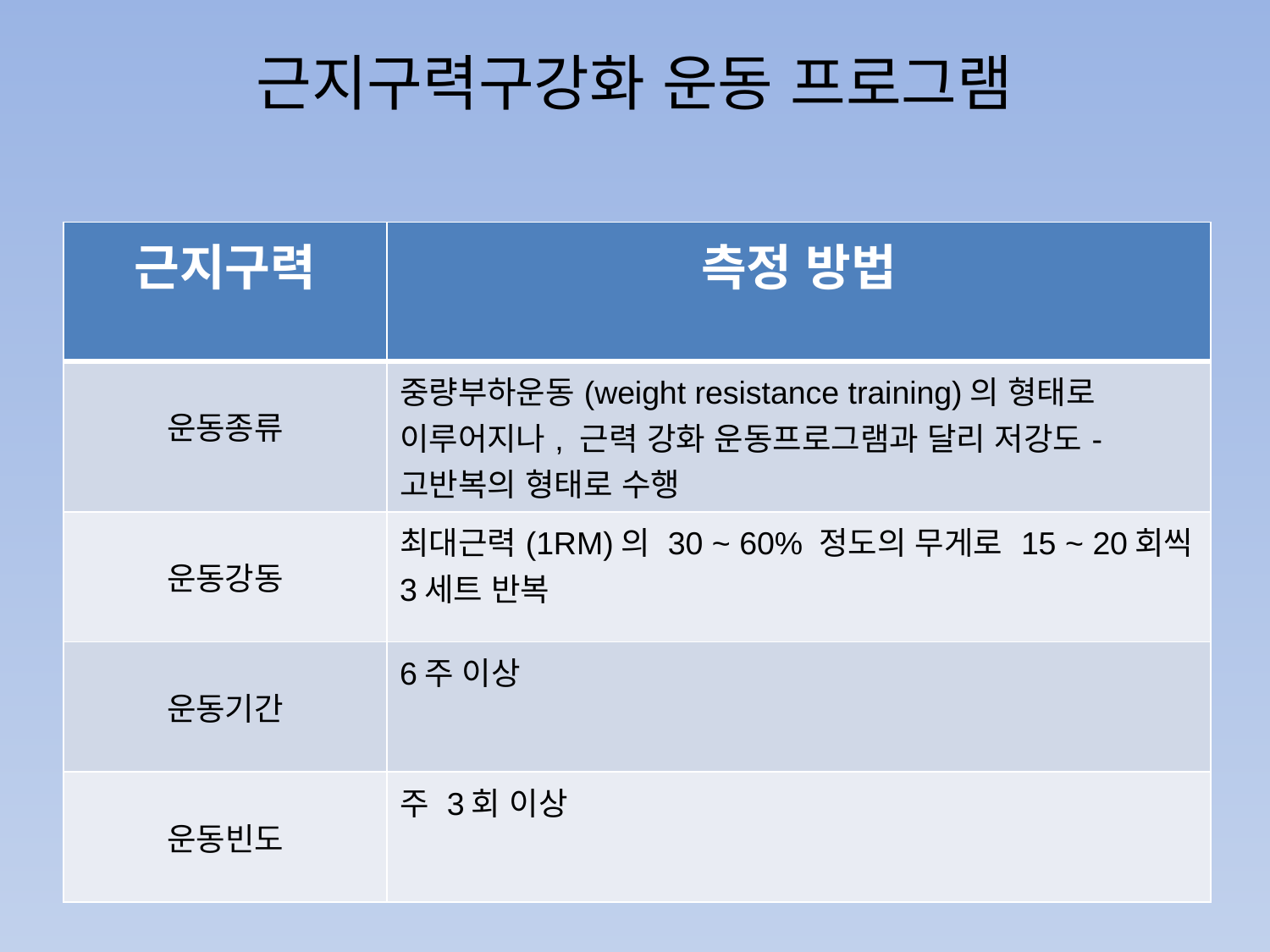

# 근지구력구강화 운동 프로그램
| 근지구력 | 측정 방법 |
| --- | --- |
| 운동종류 | 중량부하운동(weight resistance training)의 형태로 이루어지나, 근력 강화 운동프로그램과 달리 저강도-고반복의 형태로 수행 |
| 운동강동 | 최대근력(1RM)의 30 ~ 60% 정도의 무게로 15 ~ 20회씩 3세트 반복 |
| 운동기간 | 6주 이상 |
| 운동빈도 | 주 3회 이상 |